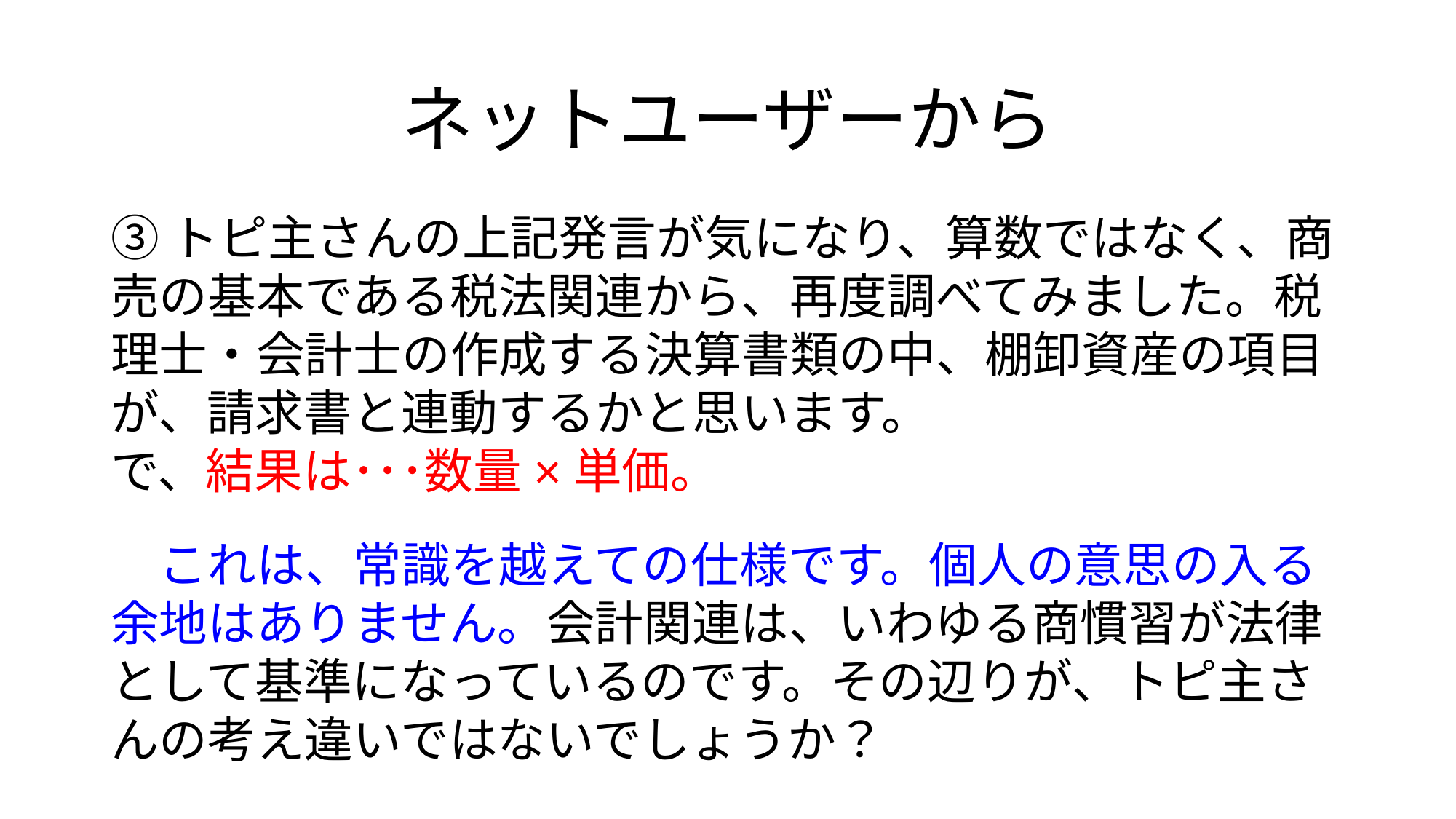

# ネットユーザーから
③トピ主さんの上記発言が気になり、算数ではなく、商売の基本である税法関連から、再度調べてみました。税理士・会計士の作成する決算書類の中、棚卸資産の項目が、請求書と連動するかと思います。
で、結果は･･･数量×単価。
　これは、常識を越えての仕様です。個人の意思の入る余地はありません。会計関連は、いわゆる商慣習が法律として基準になっているのです。その辺りが、トピ主さんの考え違いではないでしょうか？